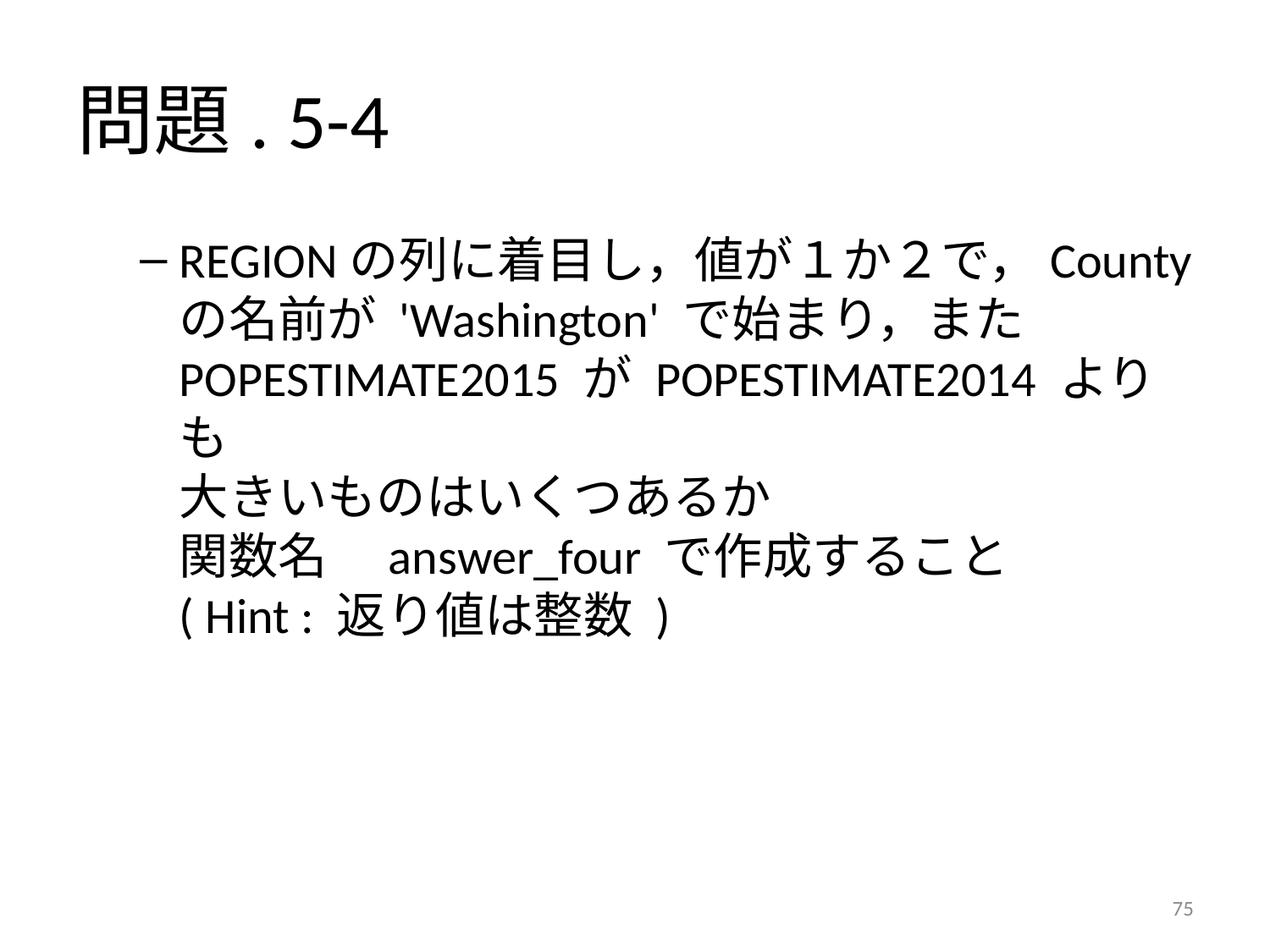

# 問題. 5-4
REGIONの列に着目し，値が１か２で，County の名前が 'Washington' で始まり，またPOPESTIMATE2015 が POPESTIMATE2014 よりも
大きいものはいくつあるか
関数名　answer_four で作成すること
( Hint : 返り値は整数 )
75